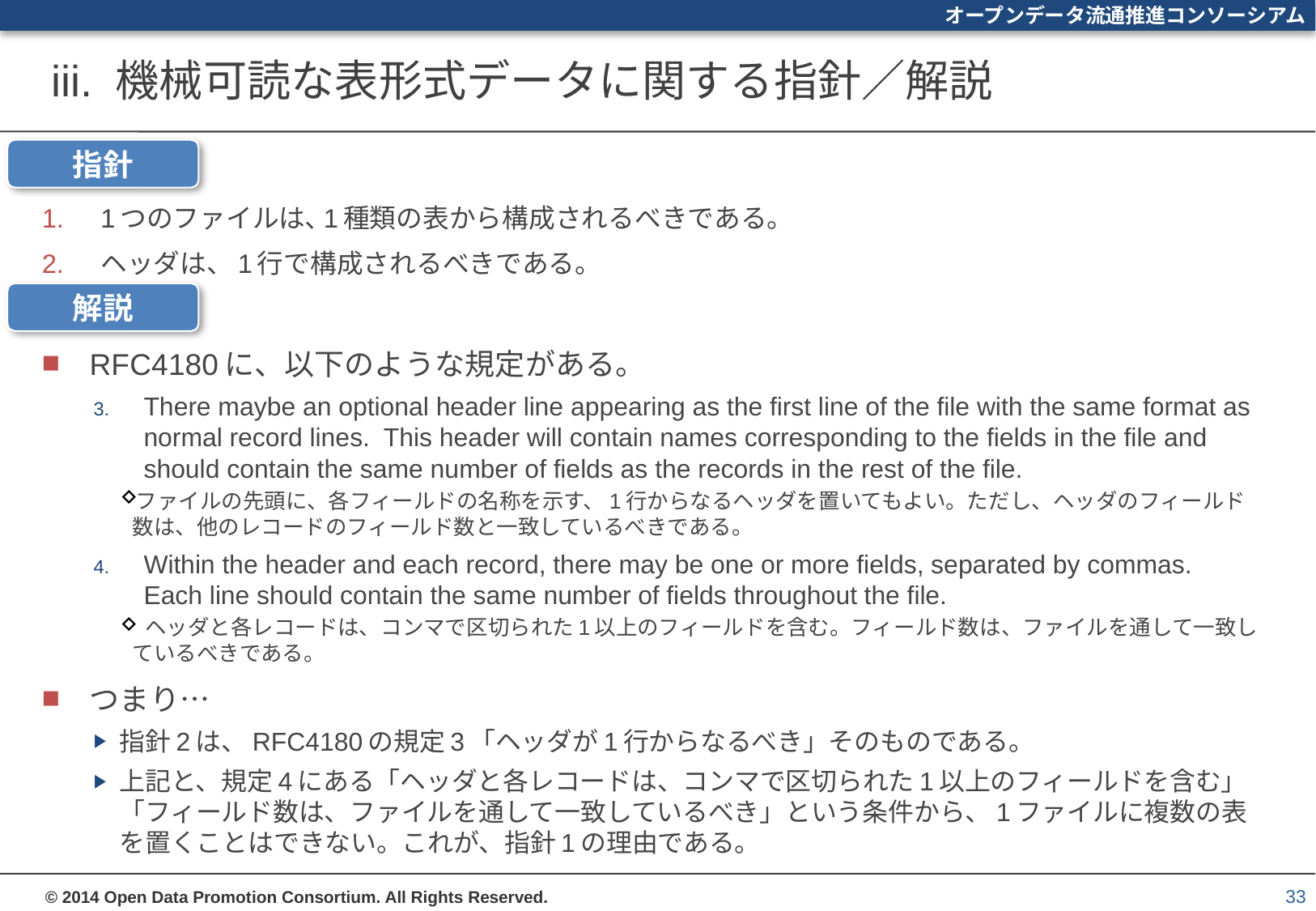

# iii. 機械可読な表形式データに関する指針／解説
指針

1つのファイルは､1種類の表から構成されるべきである。
ヘッダは、1行で構成されるべきである。
解説
RFC4180に、以下のような規定がある。
There maybe an optional header line appearing as the first line of the file with the same format as normal record lines.  This header will contain names corresponding to the fields in the file and should contain the same number of fields as the records in the rest of the file.
ファイルの先頭に、各フィールドの名称を示す、1行からなるヘッダを置いてもよい。ただし、ヘッダのフィールド数は、他のレコードのフィールド数と一致しているべきである。
Within the header and each record, there may be one or more fields, separated by commas.  Each line should contain the same number of fields throughout the file.
 ヘッダと各レコードは、コンマで区切られた1以上のフィールドを含む。フィールド数は、ファイルを通して一致しているべきである。
つまり…
指針2は、RFC4180の規定3「ヘッダが1行からなるべき」そのものである。
上記と、規定4にある「ヘッダと各レコードは、コンマで区切られた1以上のフィールドを含む」「フィールド数は、ファイルを通して一致しているべき」という条件から、1ファイルに複数の表を置くことはできない。これが、指針1の理由である。
33